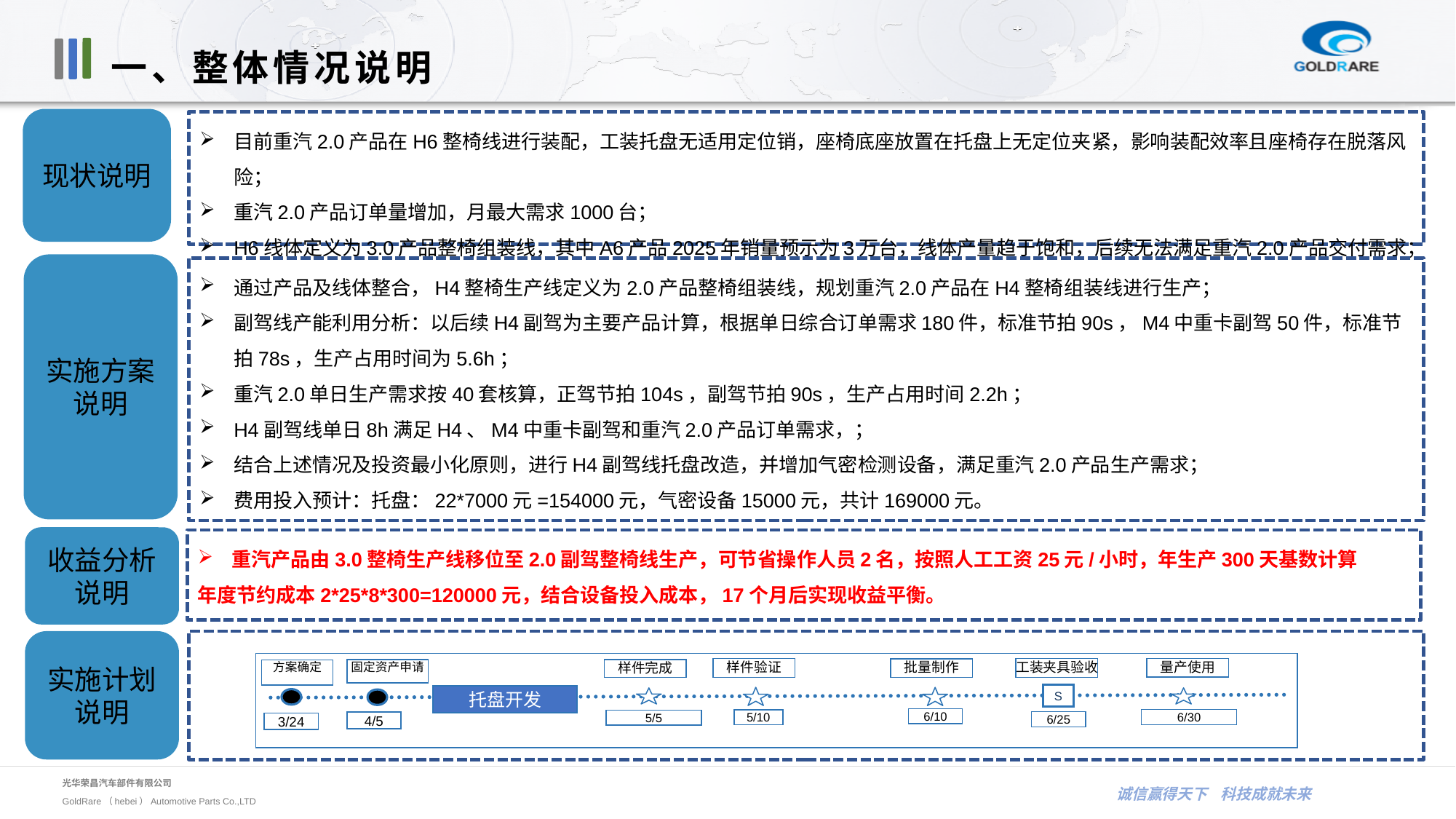

一、整体情况说明
现状说明
目前重汽2.0产品在H6整椅线进行装配，工装托盘无适用定位销，座椅底座放置在托盘上无定位夹紧，影响装配效率且座椅存在脱落风险；
重汽2.0产品订单量增加，月最大需求1000台；
H6线体定义为3.0产品整椅组装线，其中A6产品2025年销量预示为3万台，线体产量趋于饱和，后续无法满足重汽2.0产品交付需求；

实施方案说明
通过产品及线体整合，H4整椅生产线定义为2.0产品整椅组装线，规划重汽2.0产品在H4整椅组装线进行生产；
副驾线产能利用分析：以后续H4副驾为主要产品计算，根据单日综合订单需求180件，标准节拍90s，M4中重卡副驾50件，标准节拍78s，生产占用时间为5.6h；
重汽2.0单日生产需求按40套核算，正驾节拍104s，副驾节拍90s，生产占用时间2.2h；
H4副驾线单日8h满足H4、M4中重卡副驾和重汽2.0产品订单需求，；
结合上述情况及投资最小化原则，进行H4副驾线托盘改造，并增加气密检测设备，满足重汽2.0产品生产需求；
费用投入预计：托盘：22*7000元=154000元，气密设备15000元，共计169000元。

收益分析说明
重汽产品由3.0整椅生产线移位至2.0副驾整椅线生产，可节省操作人员2名，按照人工工资25元/小时，年生产300天基数计算
年度节约成本2*25*8*300=120000元，结合设备投入成本，17个月后实现收益平衡。

实施计划说明

量产使用
样件验证
工装夹具验收
批量制作
固定资产申请
样件完成
方案确定
S
托盘开发

6/10
6/30
5/10
5/5
6/25
4/5
3/24